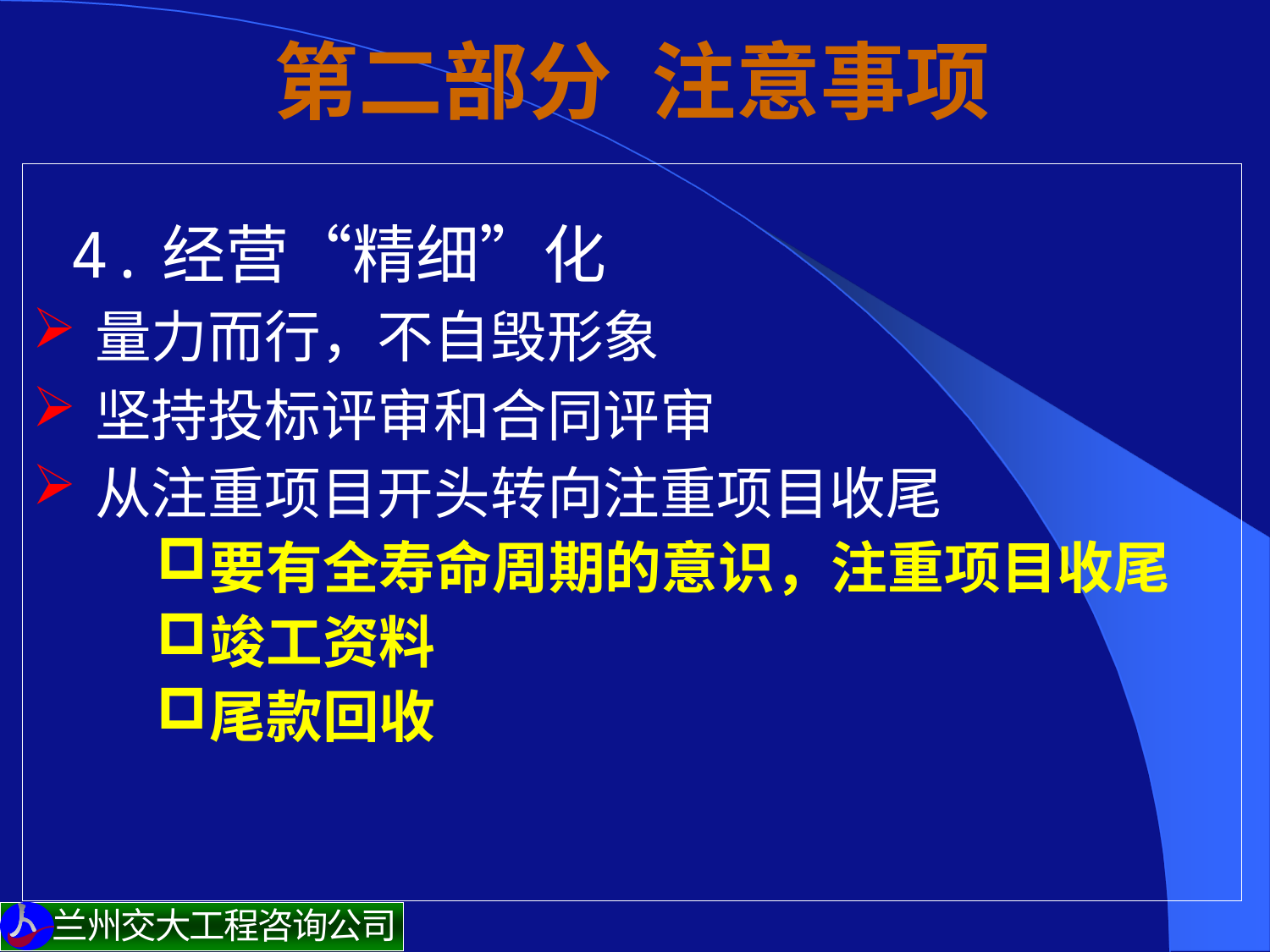

# 第二部分  注意事项
 4.经营“精细”化
量力而行，不自毁形象
坚持投标评审和合同评审
从注重项目开头转向注重项目收尾
要有全寿命周期的意识，注重项目收尾
竣工资料
尾款回收